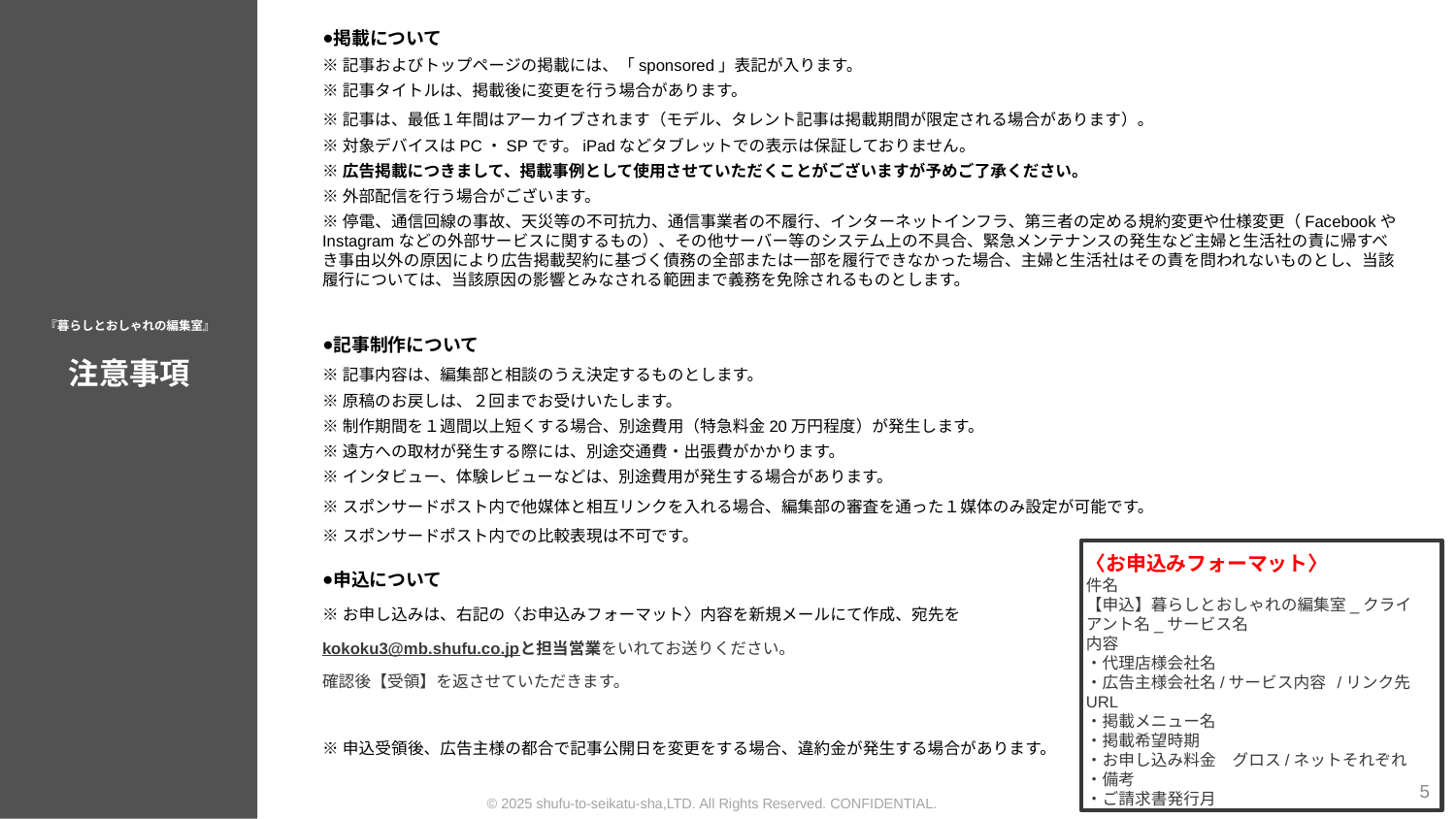

掲載について
※記事およびトップページの掲載には、「sponsored」表記が入ります。
※記事タイトルは、掲載後に変更を行う場合があります。
※記事は、最低１年間はアーカイブされます（モデル、タレント記事は掲載期間が限定される場合があります）。
※対象デバイスはPC・SPです。iPadなどタブレットでの表示は保証しておりません。
※広告掲載につきまして、掲載事例として使用させていただくことがございますが予めご了承ください。
※外部配信を行う場合がございます。
※停電、通信回線の事故、天災等の不可抗力、通信事業者の不履行、インターネットインフラ、第三者の定める規約変更や仕様変更（FacebookやInstagramなどの外部サービスに関するもの）、その他サーバー等のシステム上の不具合、緊急メンテナンスの発生など主婦と生活社の責に帰すべき事由以外の原因により広告掲載契約に基づく債務の全部または一部を履行できなかった場合、主婦と生活社はその責を問われないものとし、当該履行については、当該原因の影響とみなされる範囲まで義務を免除されるものとします。
記事制作について
※記事内容は、編集部と相談のうえ決定するものとします。
※原稿のお戻しは、２回までお受けいたします。
※制作期間を１週間以上短くする場合、別途費用（特急料金20万円程度）が発生します。
※遠方への取材が発生する際には、別途交通費・出張費がかかります。
※インタビュー、体験レビューなどは、別途費用が発生する場合があります。
※スポンサードポスト内で他媒体と相互リンクを入れる場合、編集部の審査を通った１媒体のみ設定が可能です。
※スポンサードポスト内での比較表現は不可です。
〈お申込みフォーマット〉
件名
【申込】暮らしとおしゃれの編集室_クライアント名_サービス名
内容
・代理店様会社名
・広告主様会社名/サービス内容  /リンク先URL
・掲載メニュー名
・掲載希望時期
・お申し込み料金　グロス/ネットそれぞれ
・備考
・ご請求書発行月

申込について
※お申し込みは、右記の〈お申込みフォーマット〉内容を新規メールにて作成、宛先を
kokoku3@mb.shufu.co.jpと担当営業をいれてお送りください。
確認後【受領】を返させていただきます。

※申込受領後、広告主様の都合で記事公開日を変更をする場合、違約金が発生する場合があります。
『暮らしとおしゃれの編集室』
注意事項
『暮らしとおしゃれの編集室』
注意事項
5